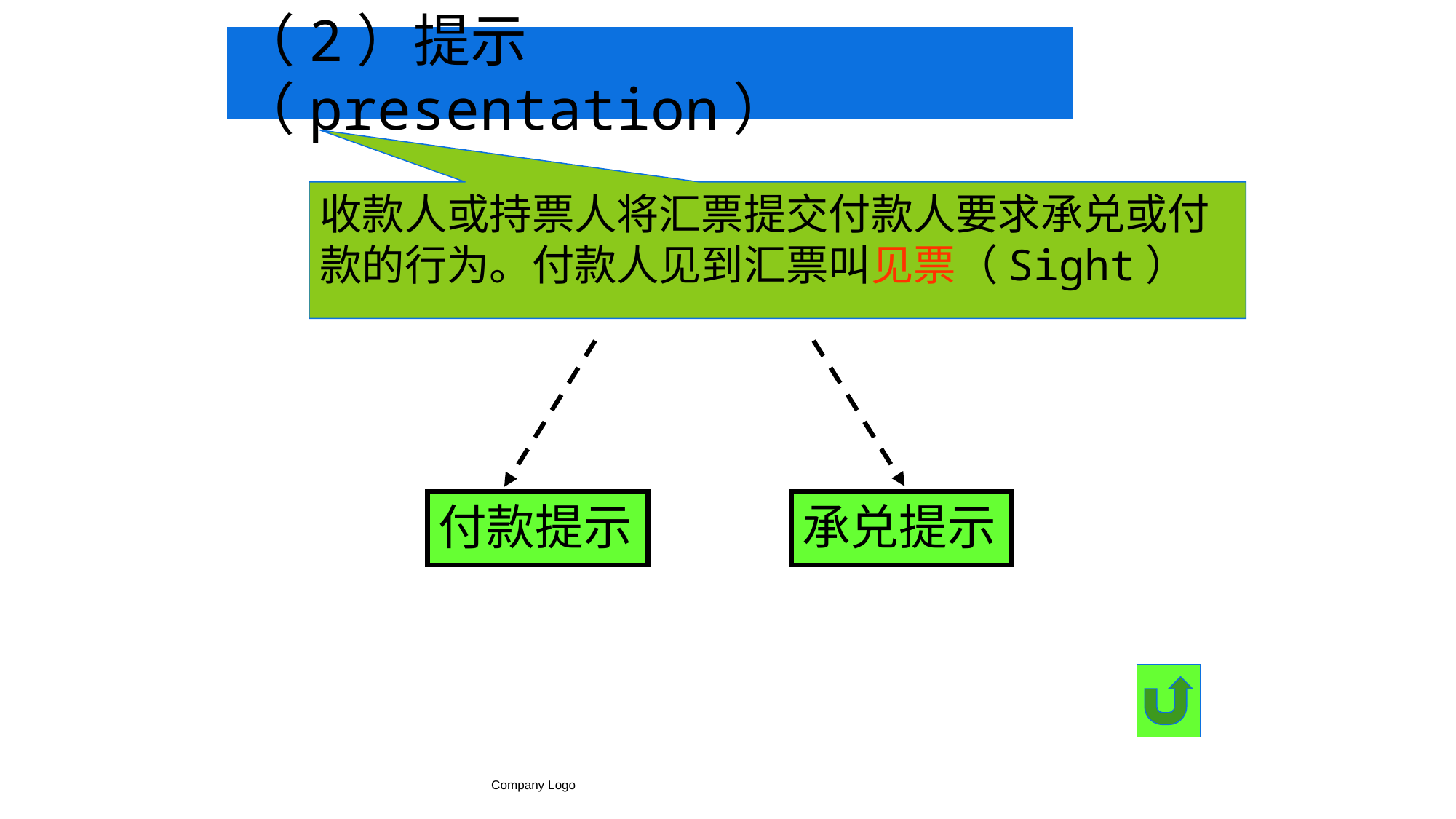

（2）提示（presentation）
收款人或持票人将汇票提交付款人要求承兑或付款的行为。付款人见到汇票叫见票（Sight）
付款提示
承兑提示

Company Logo